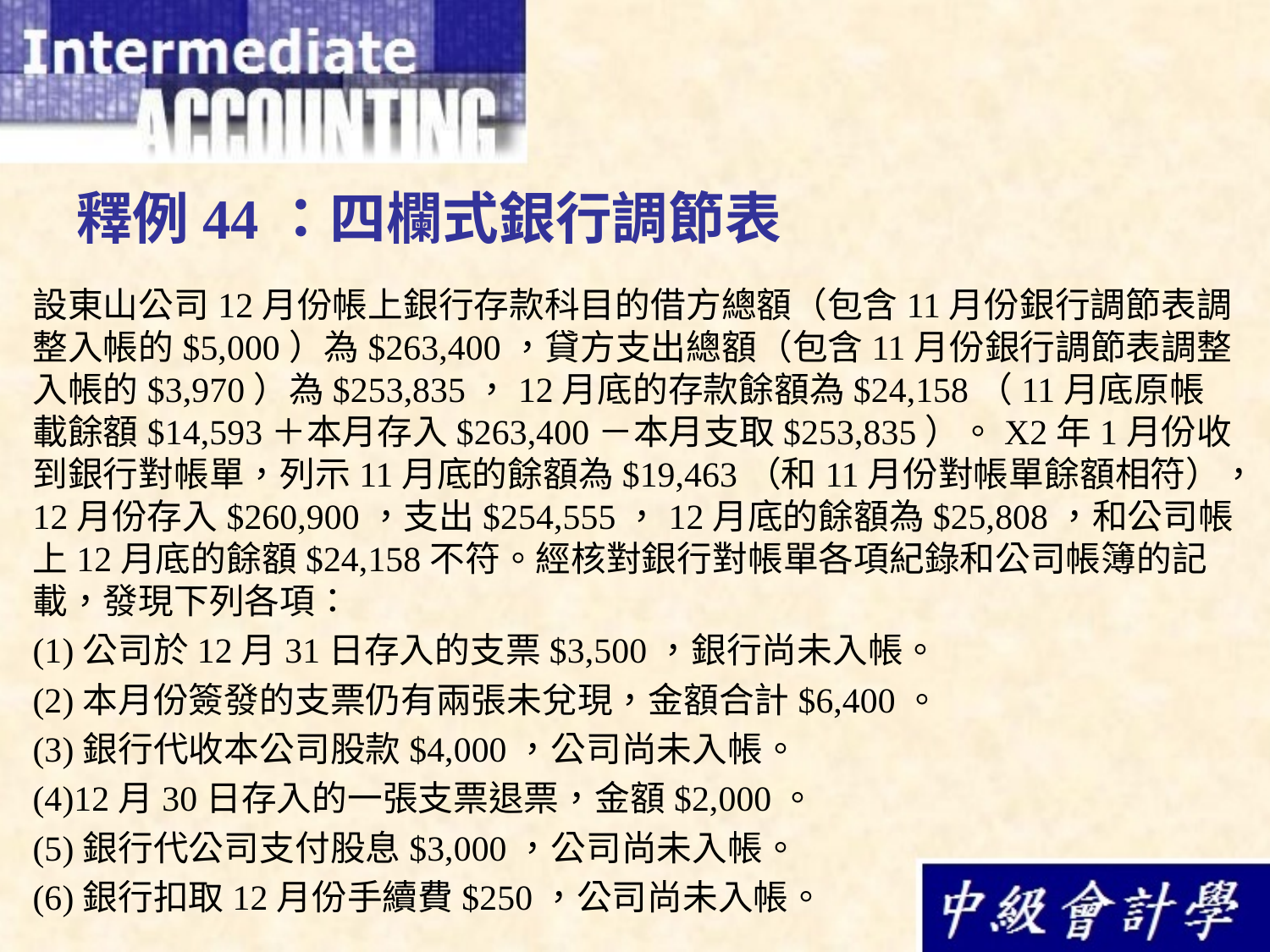

# 釋例44：四欄式銀行調節表
設東山公司12月份帳上銀行存款科目的借方總額（包含11月份銀行調節表調整入帳的$5,000）為$263,400，貸方支出總額（包含11月份銀行調節表調整入帳的$3,970）為$253,835，12月底的存款餘額為$24,158（11月底原帳載餘額$14,593＋本月存入$263,400－本月支取$253,835）。X2年1月份收到銀行對帳單，列示11月底的餘額為$19,463（和11月份對帳單餘額相符），12月份存入$260,900，支出$254,555，12月底的餘額為$25,808，和公司帳上12月底的餘額$24,158不符。經核對銀行對帳單各項紀錄和公司帳簿的記載，發現下列各項：
(1)公司於12月31日存入的支票$3,500，銀行尚未入帳。
(2)本月份簽發的支票仍有兩張未兌現，金額合計$6,400。
(3)銀行代收本公司股款$4,000，公司尚未入帳。
(4)12月30日存入的一張支票退票，金額$2,000。
(5)銀行代公司支付股息$3,000，公司尚未入帳。
(6)銀行扣取12月份手續費$250，公司尚未入帳。